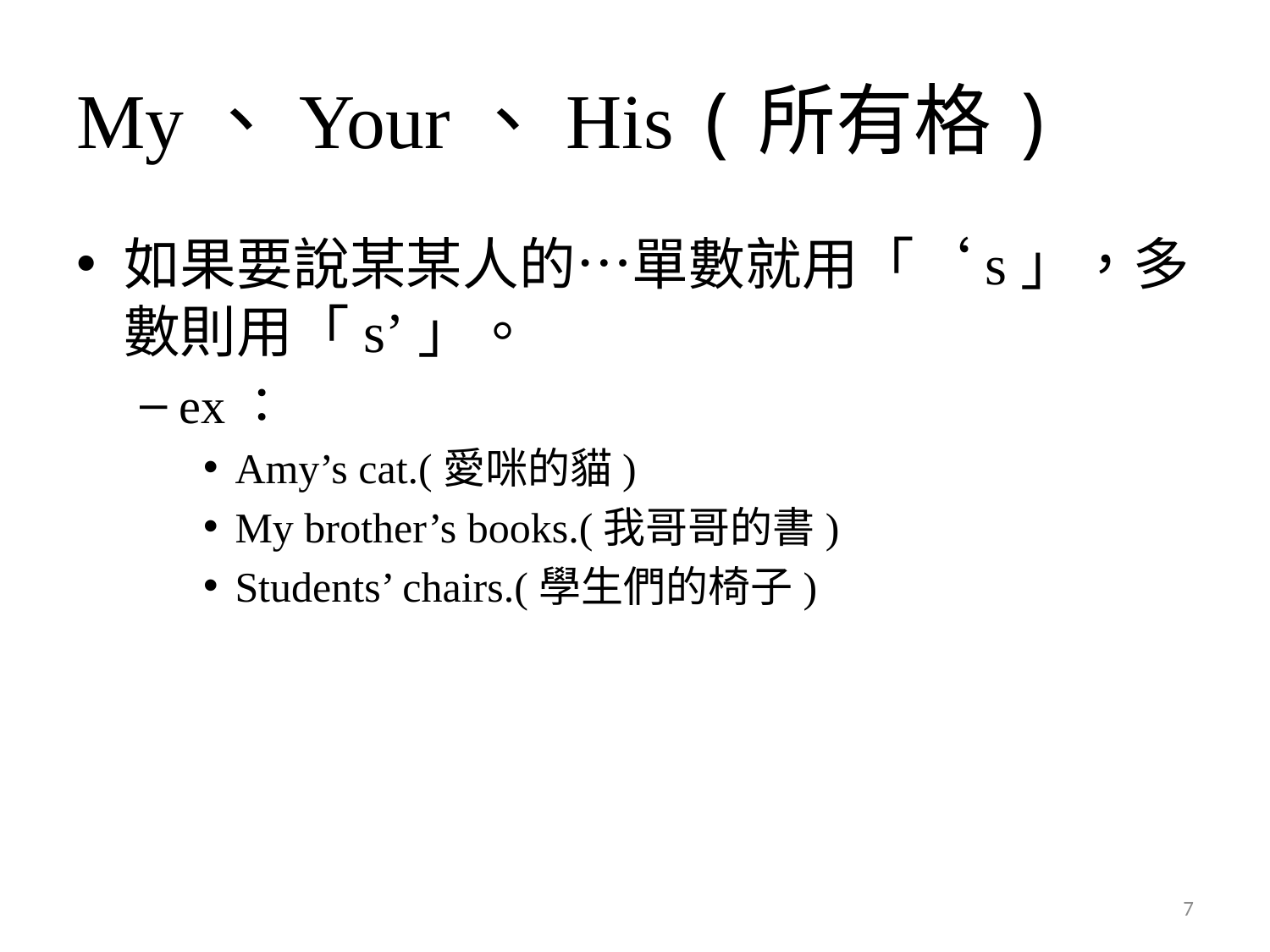

# My、Your、His (所有格)
如果要說某某人的…單數就用「‘s」，多數則用「s’」。
ex：
Amy’s cat.(愛咪的貓)
My brother’s books.(我哥哥的書)
Students’ chairs.(學生們的椅子)
7